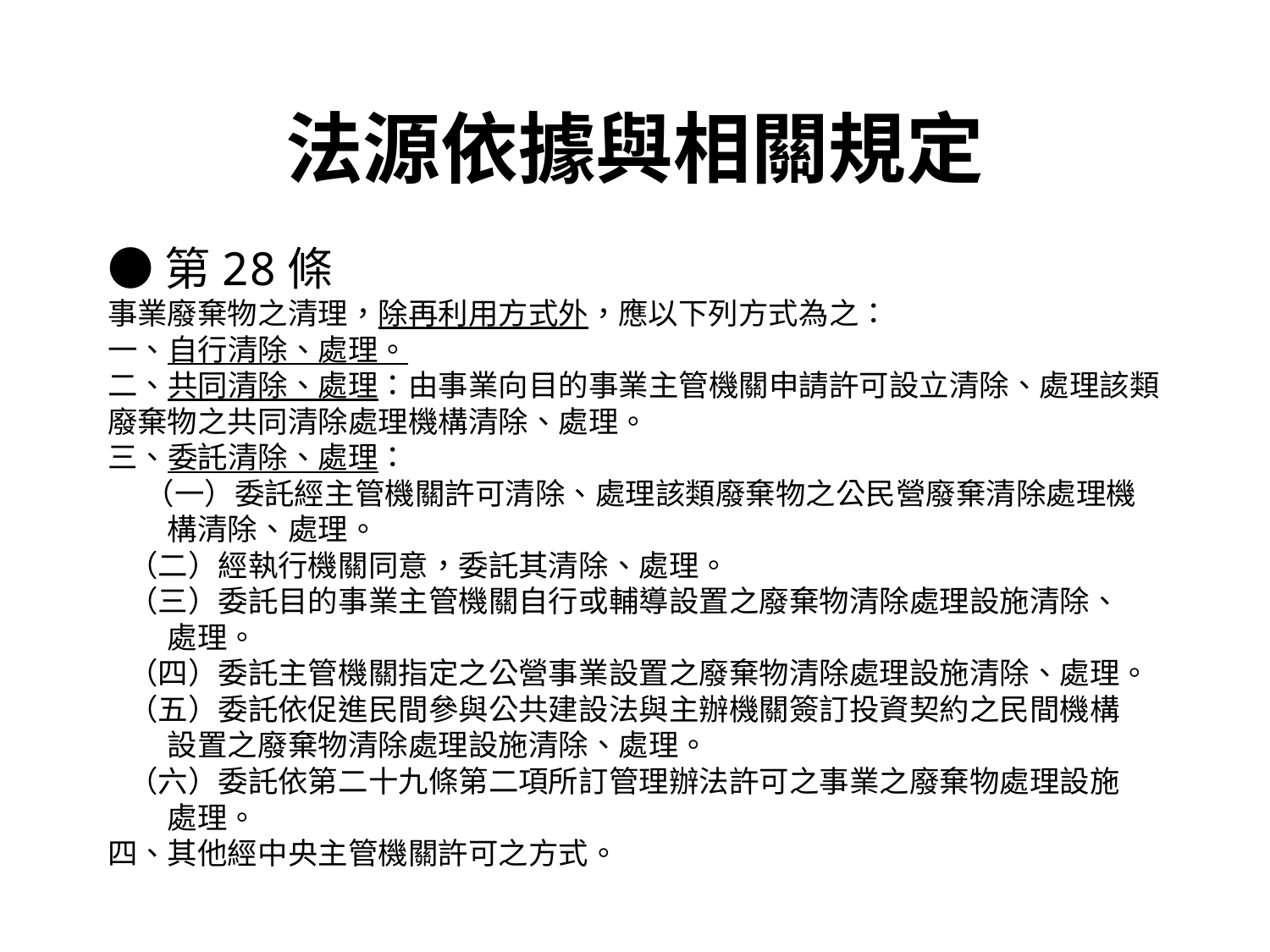

# 法源依據與相關規定

●第28條
事業廢棄物之清理，除再利用方式外，應以下列方式為之：
一、自行清除、處理。
二、共同清除、處理：由事業向目的事業主管機關申請許可設立清除、處理該類廢棄物之共同清除處理機構清除、處理。
三、委託清除、處理：
 　（一）委託經主管機關許可清除、處理該類廢棄物之公民營廢棄清除處理機
　　構清除、處理。
   （二）經執行機關同意，委託其清除、處理。
   （三）委託目的事業主管機關自行或輔導設置之廢棄物清除處理設施清除、
　　處理。
   （四）委託主管機關指定之公營事業設置之廢棄物清除處理設施清除、處理。
   （五）委託依促進民間參與公共建設法與主辦機關簽訂投資契約之民間機構
　　設置之廢棄物清除處理設施清除、處理。
   （六）委託依第二十九條第二項所訂管理辦法許可之事業之廢棄物處理設施
　　處理。
四、其他經中央主管機關許可之方式。